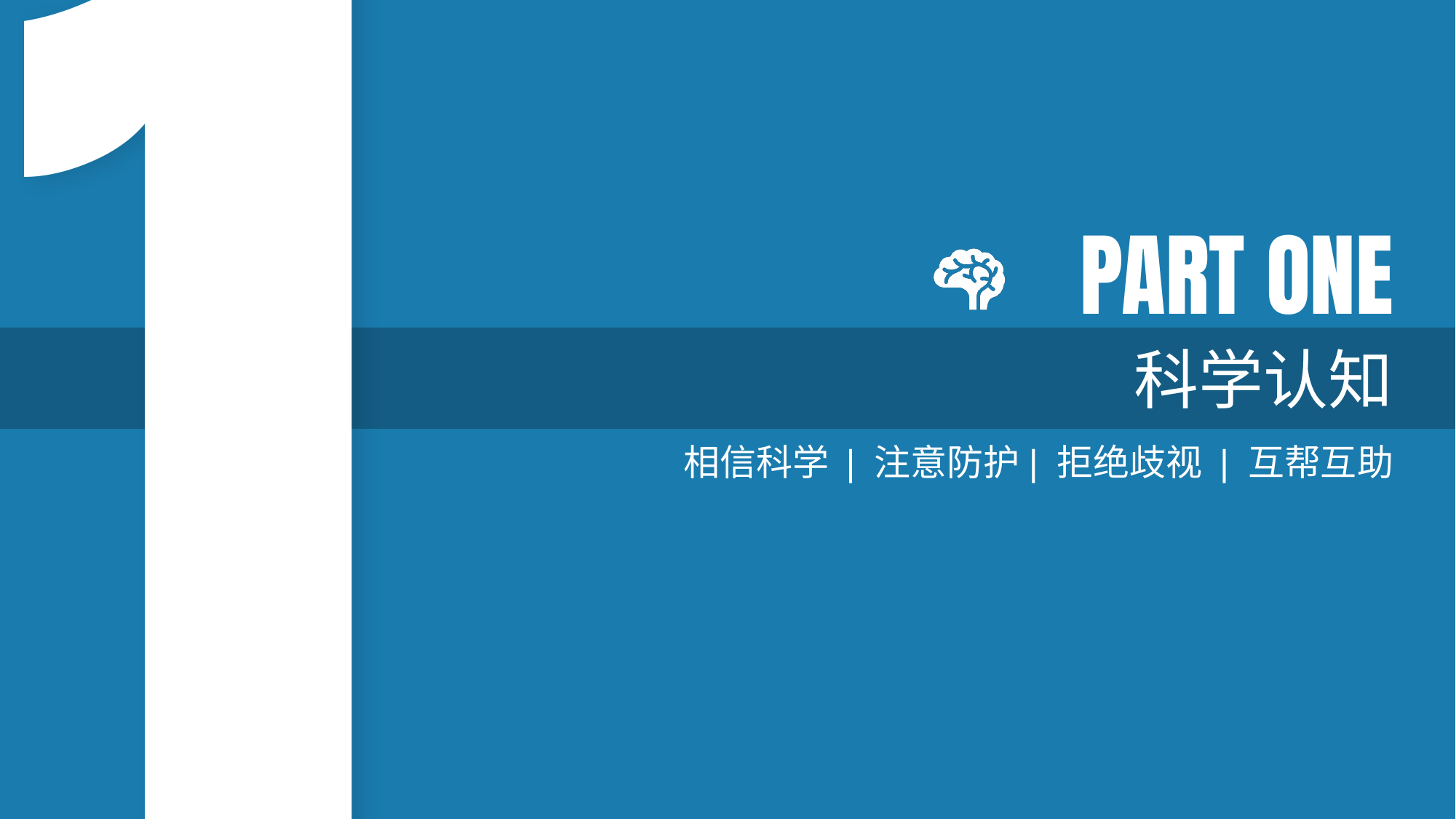

1
PART ONE

科学认知
相信科学 | 注意防护| 拒绝歧视 | 互帮互助